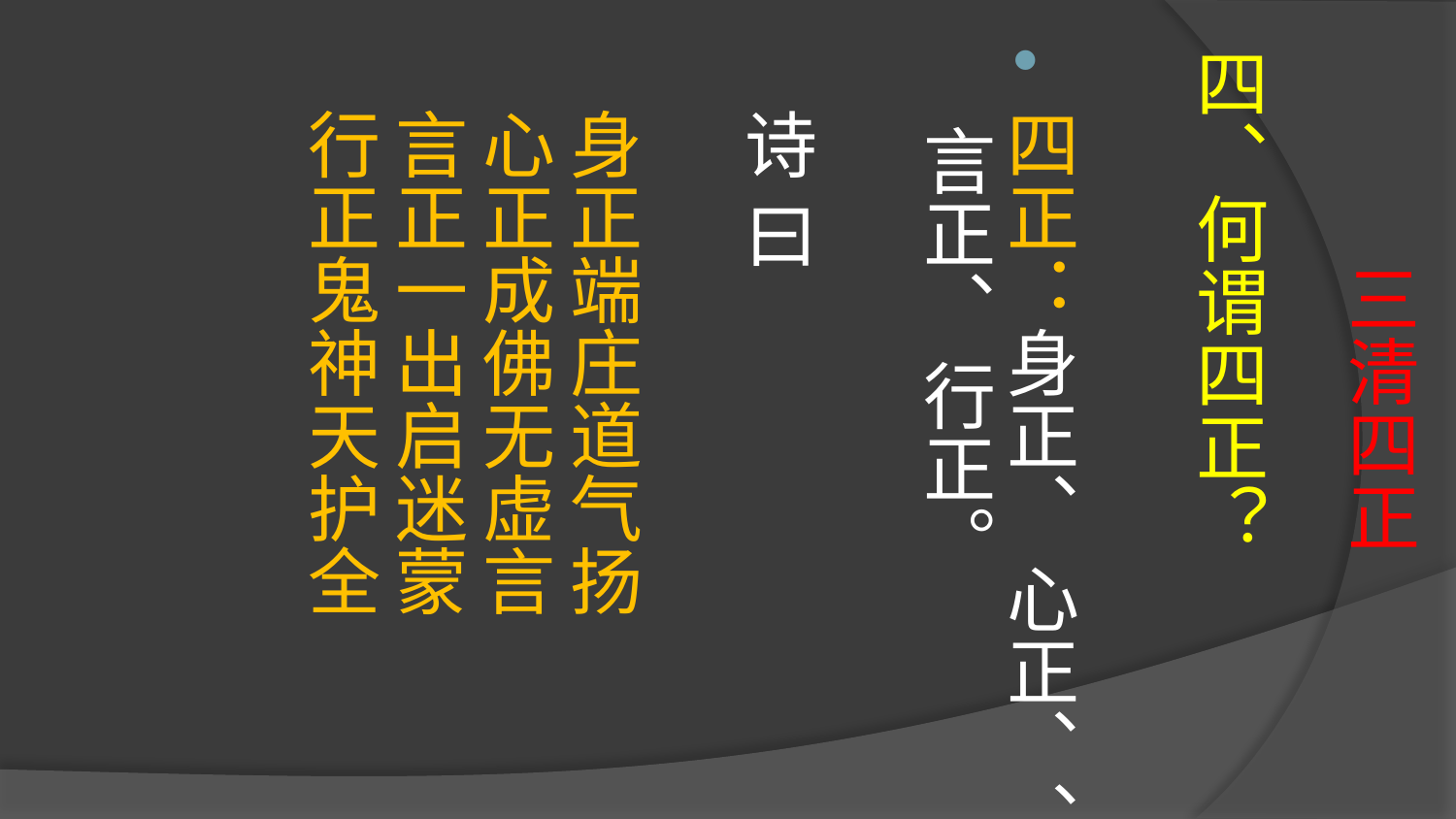

# 三清四正
四、何谓四正？
四正：身正、 心正、、 言正、 行正。
诗 曰 　
身正端庄道气扬　
心正成佛无虚言
言正一出启迷蒙　
行正鬼神天护全